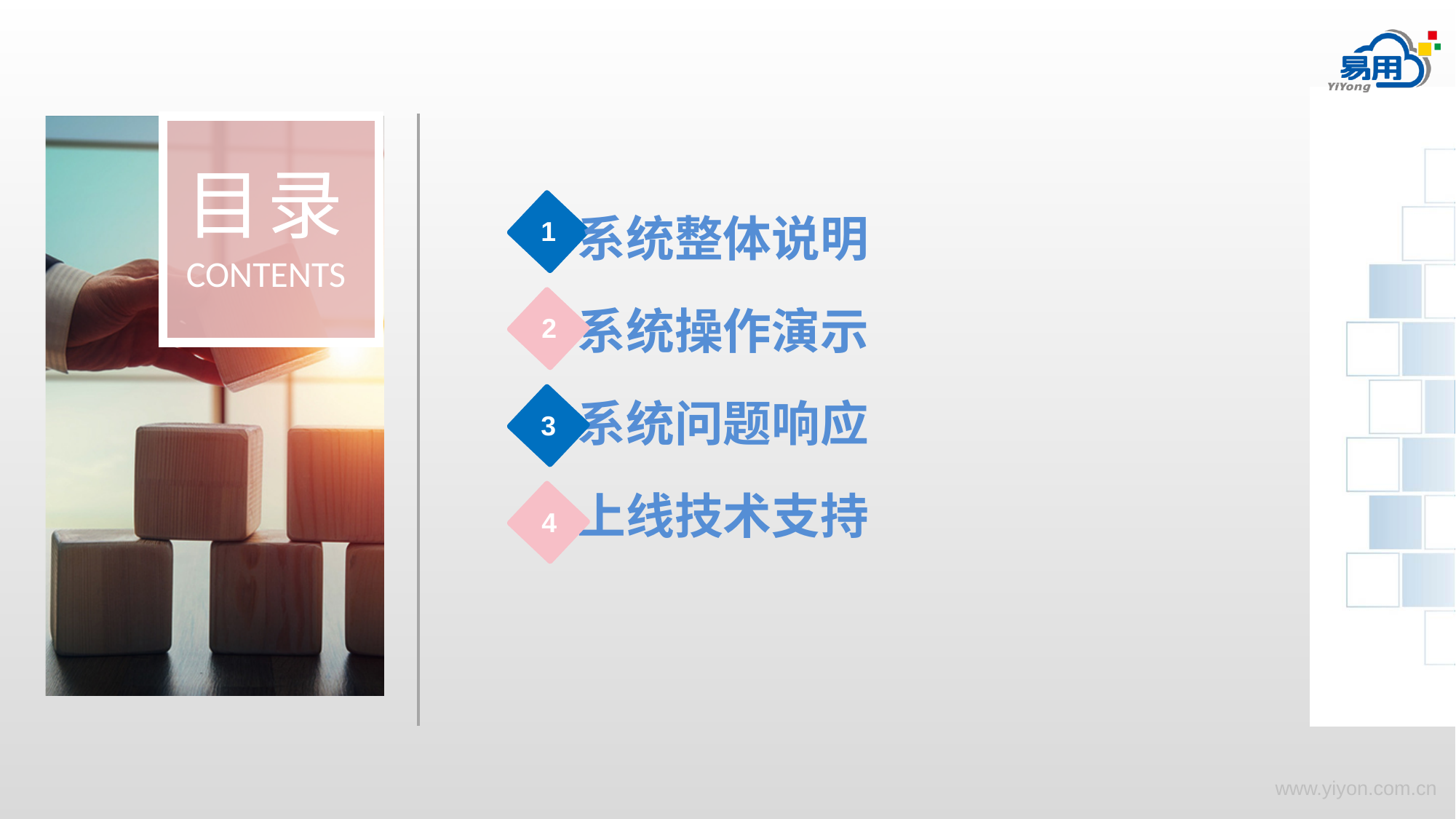

系统整体说明
系统操作演示
系统问题响应
上线技术支持

1

2

3

4